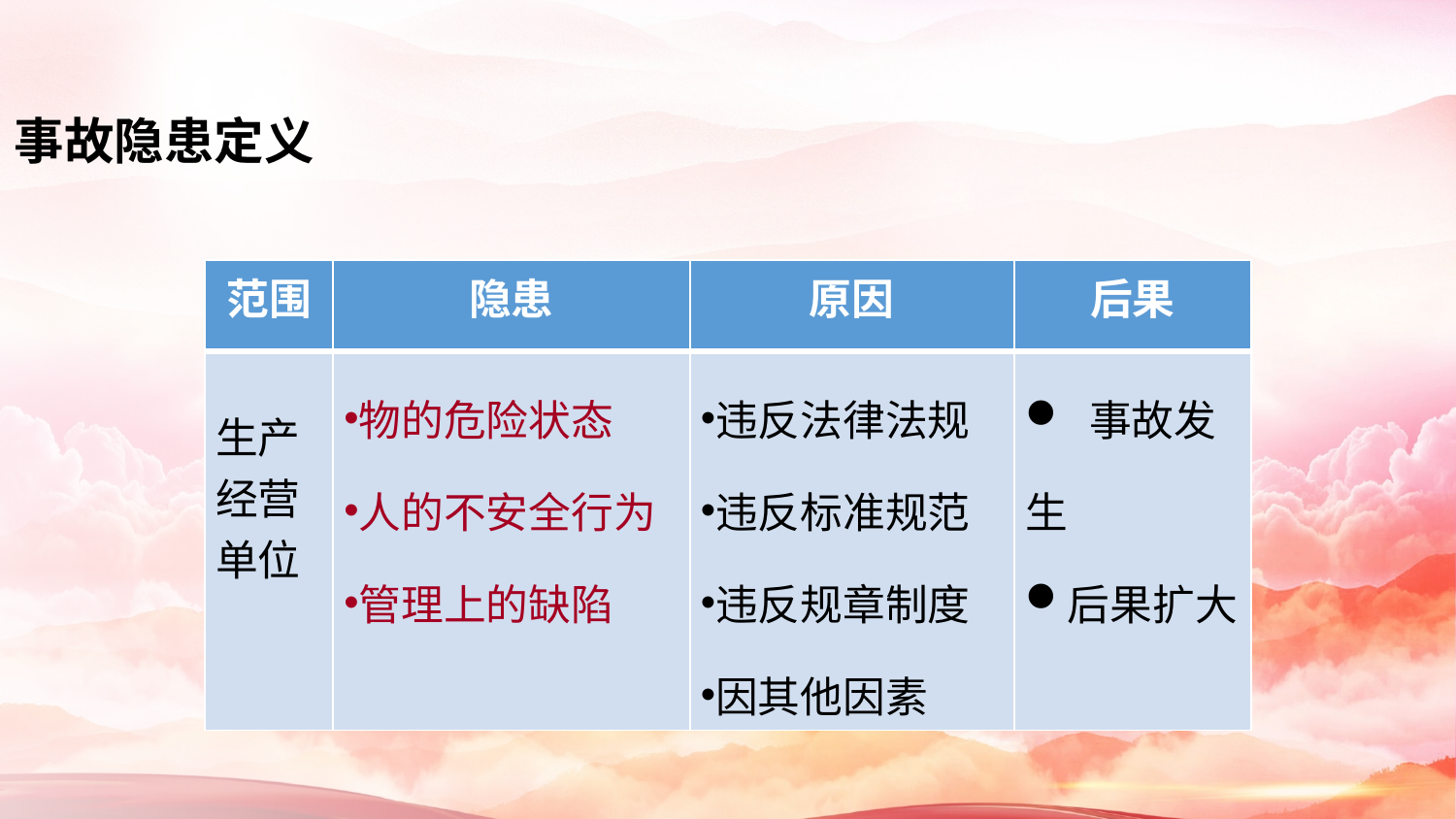

事故隐患定义
| 范围 | 隐患 | 原因 | 后果 |
| --- | --- | --- | --- |
| 生产经营单位 | 物的危险状态 人的不安全行为 管理上的缺陷 | 违反法律法规 违反标准规范 违反规章制度 因其他因素 | 事故发生 后果扩大 |